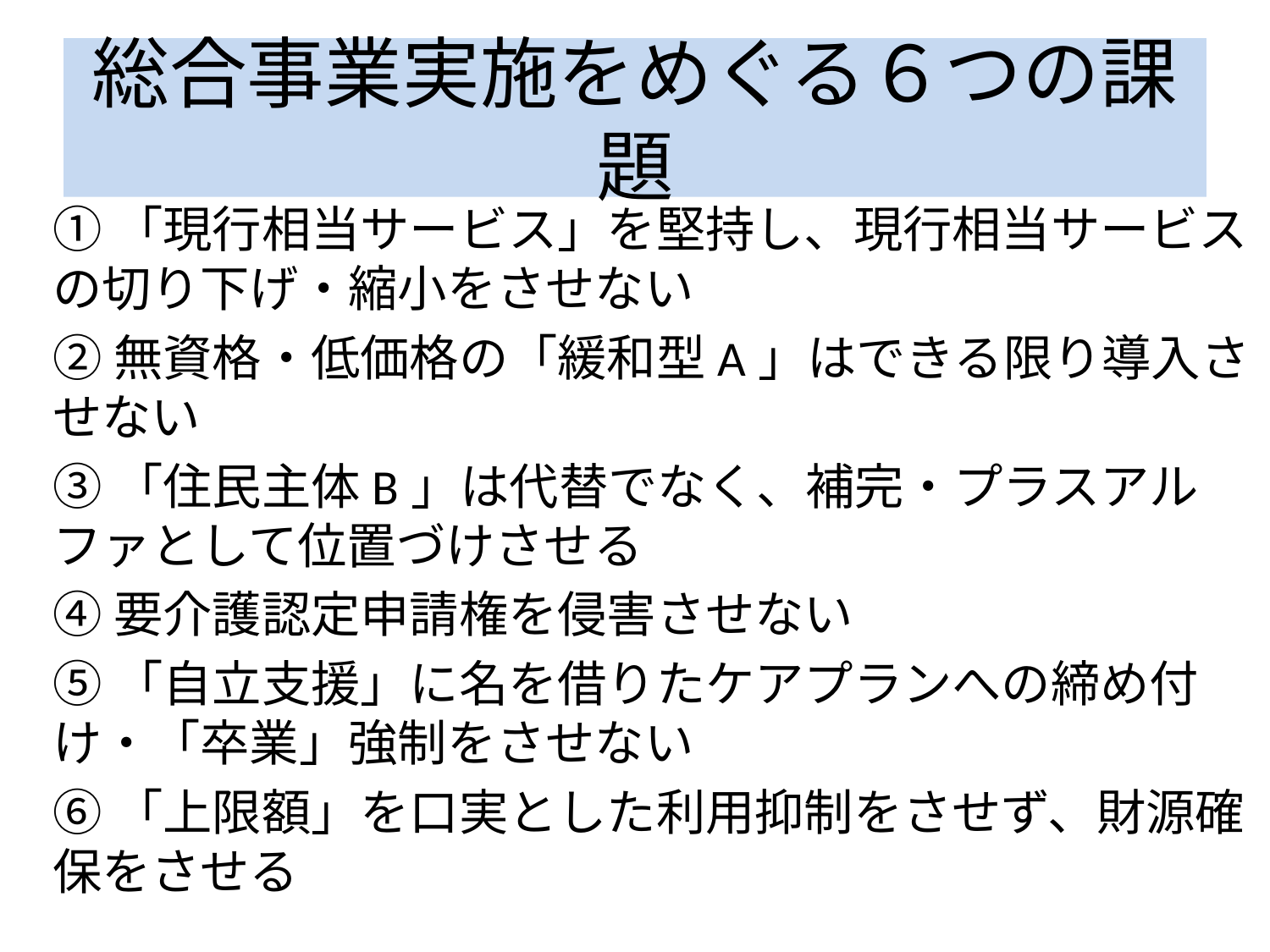

# 総合事業実施をめぐる６つの課題
①「現行相当サービス」を堅持し、現行相当サービスの切り下げ・縮小をさせない
②無資格・低価格の「緩和型A」はできる限り導入させない
③「住民主体B」は代替でなく、補完・プラスアルファとして位置づけさせる
④要介護認定申請権を侵害させない
⑤「自立支援」に名を借りたケアプランへの締め付け・「卒業」強制をさせない
⑥「上限額」を口実とした利用抑制をさせず、財源確保をさせる